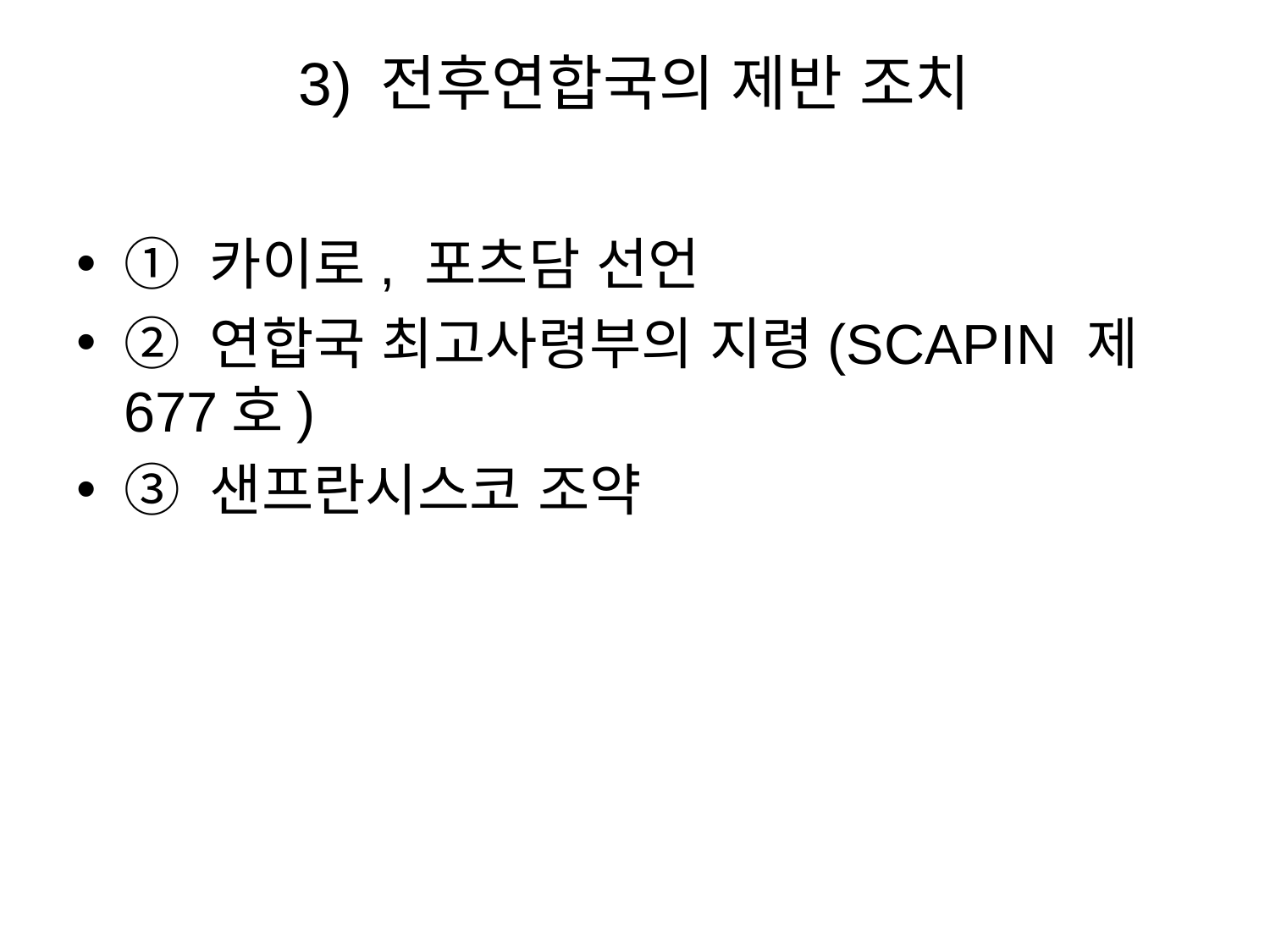

# 3) 전후연합국의 제반 조치
① 카이로, 포츠담 선언
② 연합국 최고사령부의 지령(SCAPIN 제 677호)
③ 샌프란시스코 조약